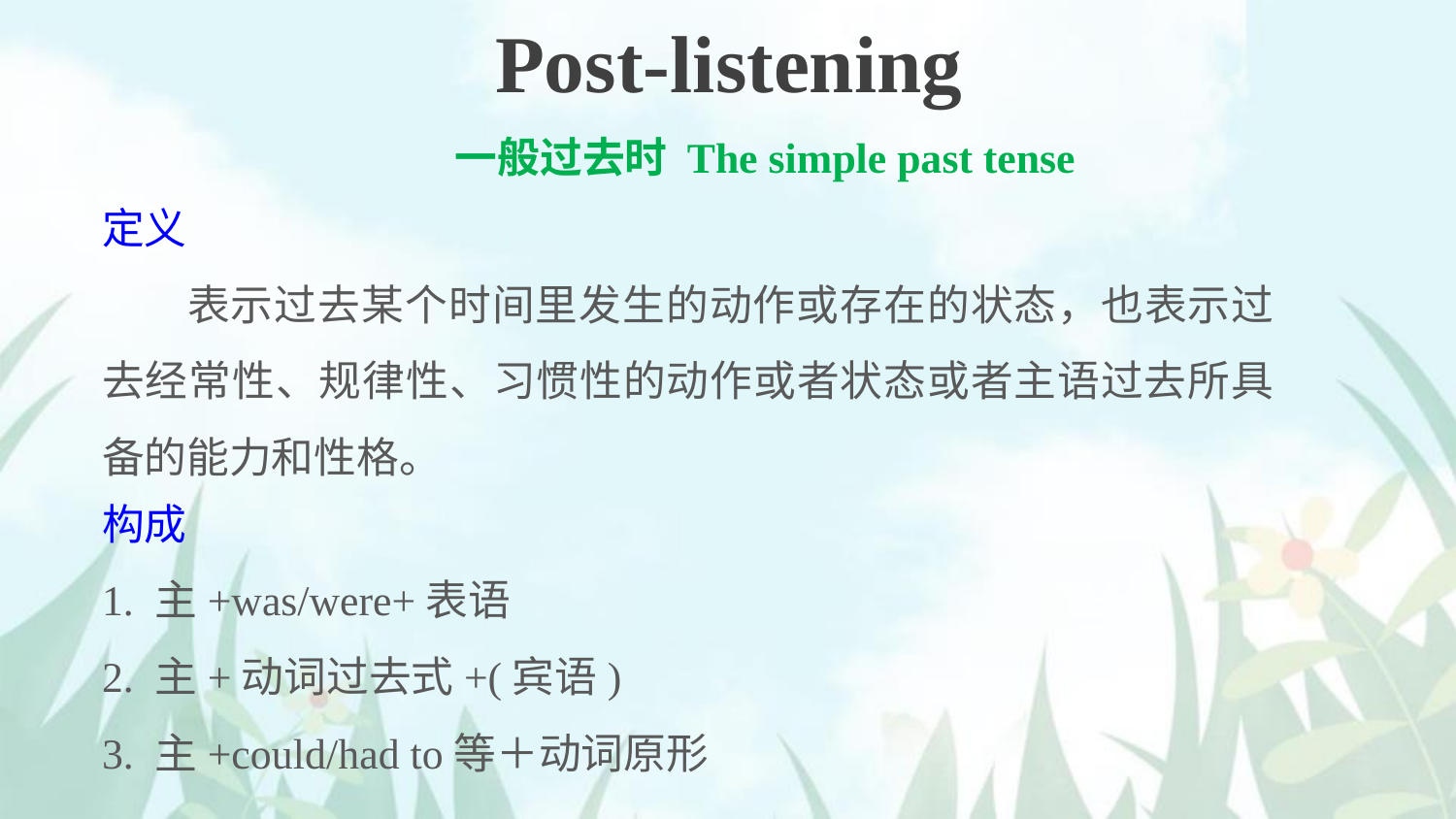

Post-listening
一般过去时 The simple past tense
定义
表示过去某个时间里发生的动作或存在的状态，也表示过去经常性、规律性、习惯性的动作或者状态或者主语过去所具备的能力和性格。
构成
1. 主+was/were+表语
2. 主+动词过去式+(宾语)
3. 主+could/had to等＋动词原形